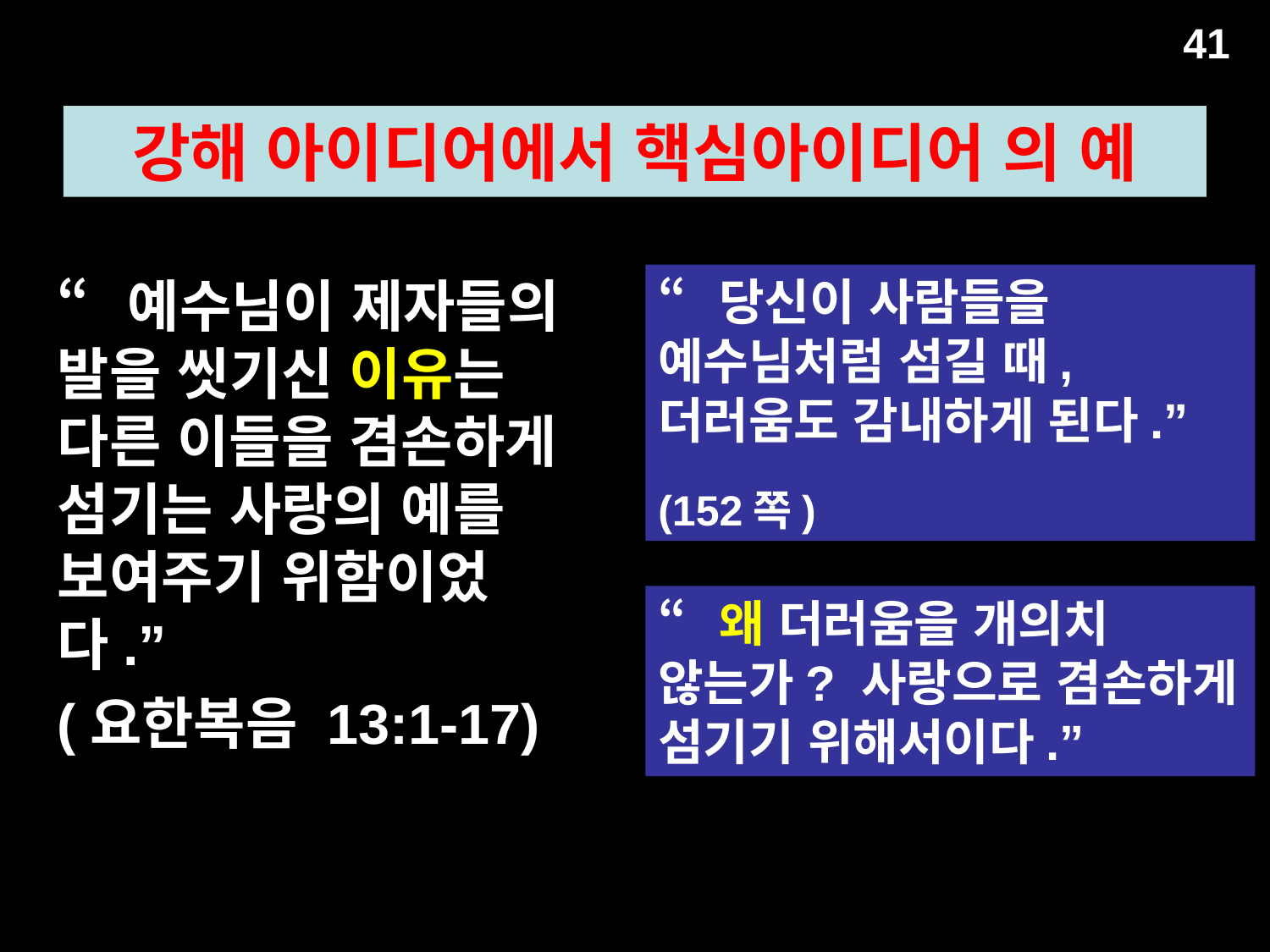

41
강해 아이디어에서 핵심아이디어 의 예
“예수님이 제자들의 발을 씻기신 이유는 다른 이들을 겸손하게 섬기는 사랑의 예를 보여주기 위함이었다.”
(요한복음 13:1-17)
“당신이 사람들을 예수님처럼 섬길 때, 더러움도 감내하게 된다.”

(152쪽)
“왜 더러움을 개의치 않는가? 사랑으로 겸손하게 섬기기 위해서이다.”